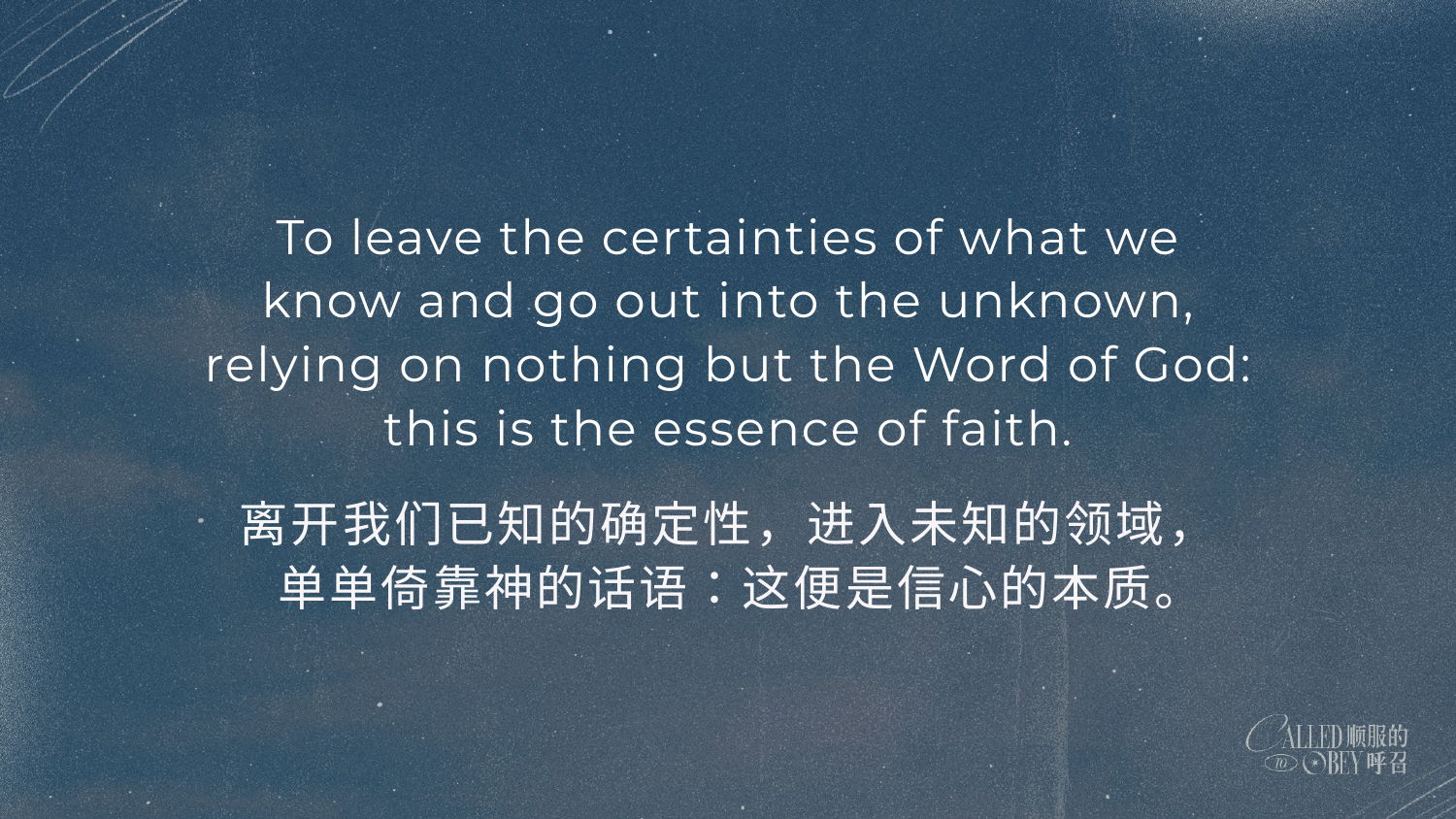

To leave the certainties of what we
know and go out into the unknown,
relying on nothing but the Word of God:
this is the essence of faith.

离开我们已知的确定性，进入未知的领域，
 单单倚靠神的话语：这便是信心的本质。